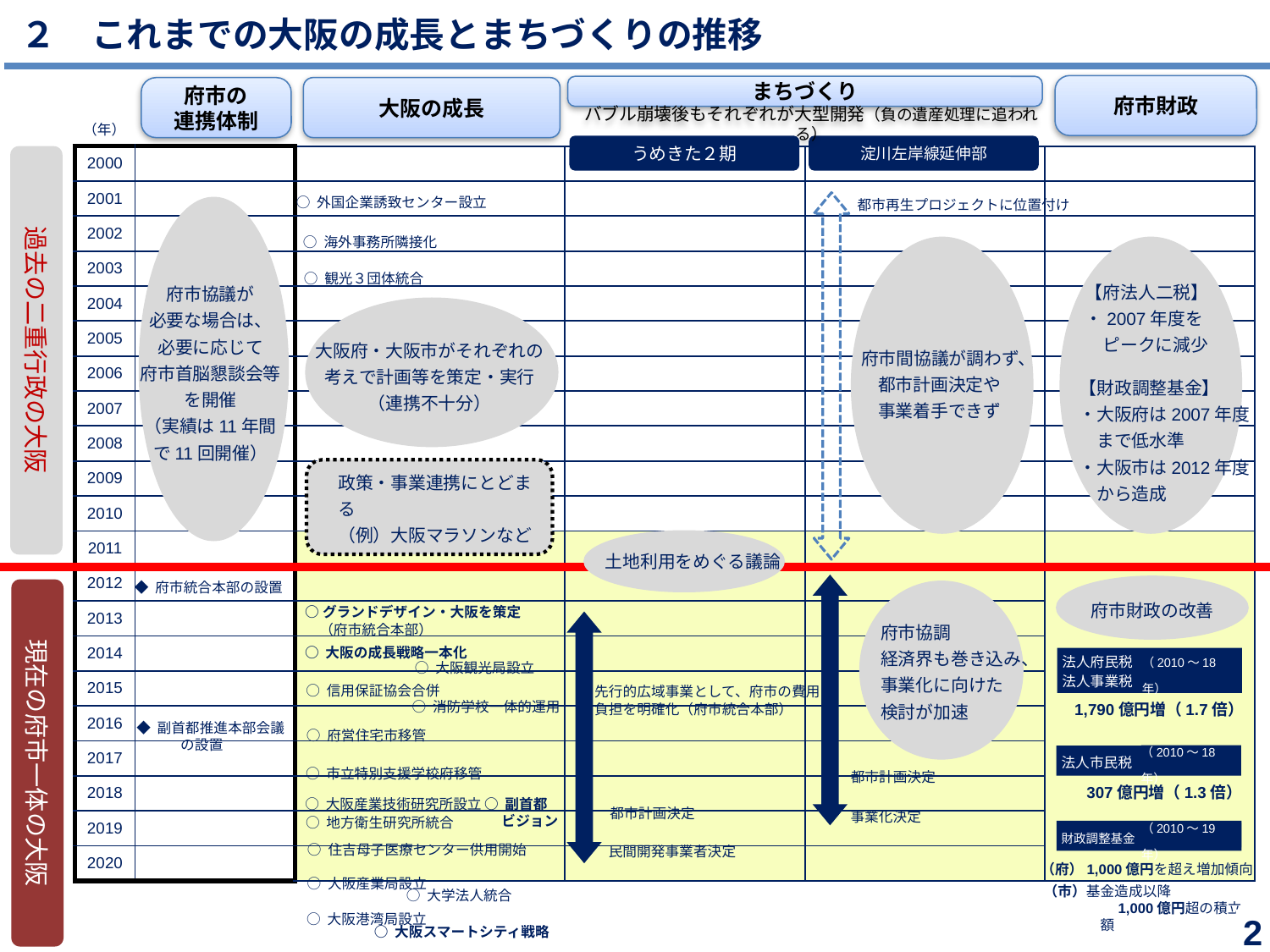

２　これまでの大阪の成長とまちづくりの推移
府市財政
まちづくり
府市の
連携体制
大阪の成長
バブル崩壊後もそれぞれが大型開発（負の遺産処理に追われる）
（年）
うめきた２期
淀川左岸線延伸部
過去の二重行政の大阪
| 2000 |  |  |  |  |  |
| --- | --- | --- | --- | --- | --- |
| 2001 |  |  |  |  |  |
| 2002 |  |  |  |  |  |
| 2003 |  |  |  |  |  |
| 2004 |  |  |  |  |  |
| 2005 |  |  |  |  |  |
| 2006 |  |  |  |  |  |
| 2007 |  |  |  |  |  |
| 2008 |  |  |  |  |  |
| 2009 |  |  |  |  |  |
| 2010 |  |  |  |  |  |
| 2011 |  |  |  |  |  |
| 2012 |  |  |  |  |  |
| 2013 |  |  |  |  |  |
| 2014 |  |  |  |  |  |
| 2015 |  |  |  |  |  |
| 2016 |  |  |  |  |  |
| 2017 |  |  |  |  |  |
| 2018 |  |  |  |  |  |
| 2019 |  |  |  |  |  |
| 2020 |  |  |  |  |  |
○ 外国企業誘致センター設立
都市再生プロジェクトに位置付け

○ 海外事務所隣接化
府市協議が
必要な場合は、
必要に応じて
府市首脳懇談会等を開催
（実績は11年間で11回開催）

○ 観光３団体統合
【府法人二税】
・2007年度を
　ピークに減少

府市間協議が調わず、都市計画決定や
事業着手できず
大阪府・大阪市がそれぞれの
考えで計画等を策定・実行
（連携不十分）
【財政調整基金】
・大阪府は2007年度
　まで低水準
・大阪市は2012年度
　から造成

政策・事業連携にとどまる
（例）大阪マラソンなど

土地利用をめぐる議論
府市財政の改善
◆ 府市統合本部の設置

現在の府市一体の大阪

○グランドデザイン・大阪を策定

　（府市統合本部）

府市協調
経済界も巻き込み、事業化に向けた
検討が加速
○ 大阪の成長戦略一本化
法人府民税
法人事業税
（2010～18年）
○ 大阪観光局設立
○ 信用保証協会合併
先行的広域事業として、府市の費用
負担を明確化（府市統合本部）
○ 消防学校一体的運用
1,790億円増（1.7倍）
◆ 副首都推進本部会議
　　　　　　 の設置
○ 府営住宅市移管
（2010～18年）
法人市民税
○ 市立特別支援学校府移管
都市計画決定
307億円増（1.3倍）
○ 大阪産業技術研究所設立
○ 副首都
　 ビジョン
都市計画決定
事業化決定
○ 地方衛生研究所統合
財政調整基金
（2010～19年）
○ 住吉母子医療センター供用開始
民間開発事業者決定
（府）1,000億円を超え増加傾向
○ 大阪産業局設立
○ 大学法人統合
（市）基金造成以降
　　　　　　　　　　1,000億円超の積立額
2
○ 大阪港湾局設立
○ 大阪スマートシティ戦略